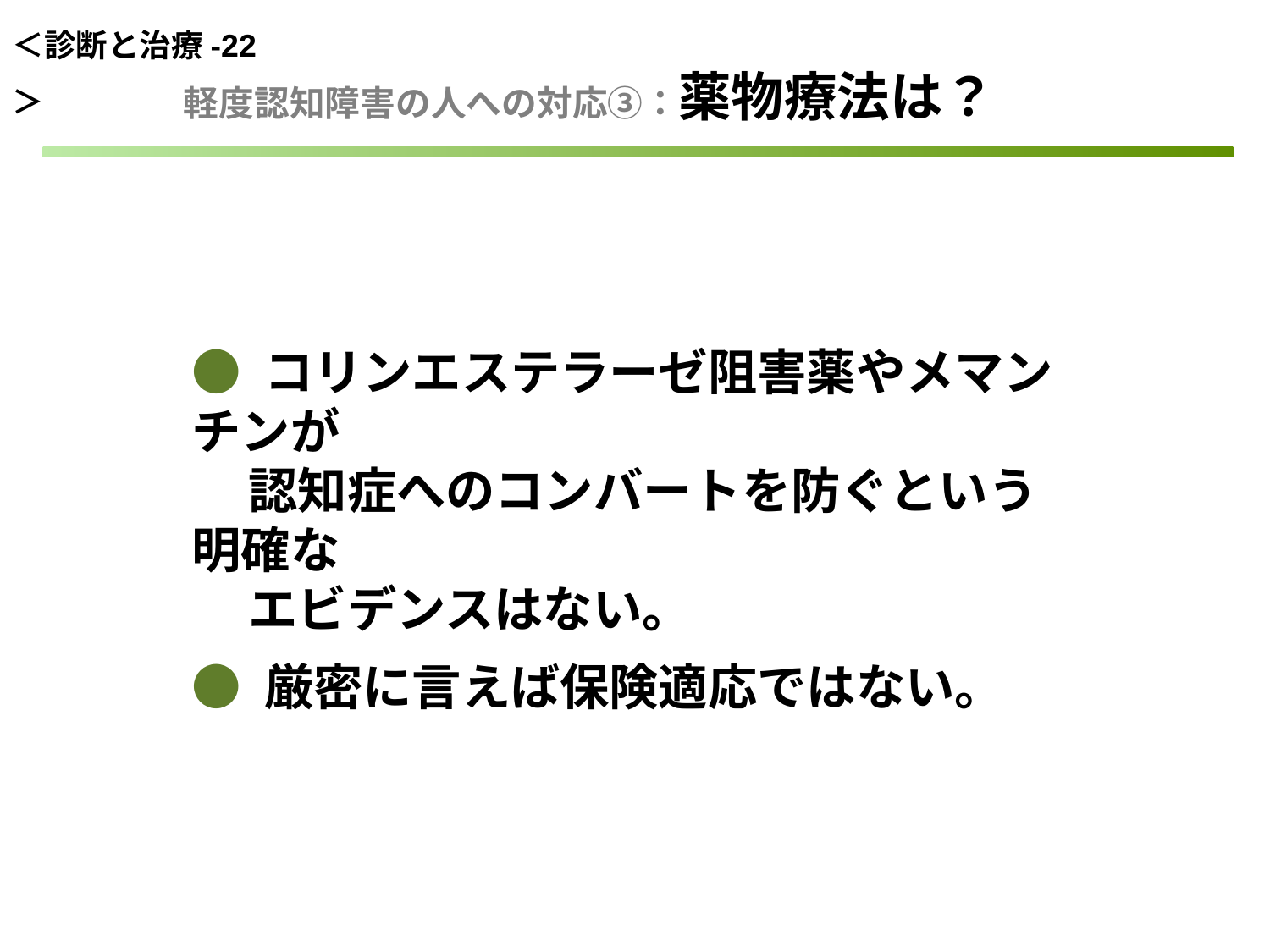

＜診断と治療-22＞
軽度認知障害の人への対応③：薬物療法は？

● コリンエステラーゼ阻害薬やメマンチンが
    認知症へのコンバートを防ぐという明確な
    エビデンスはない。

● 厳密に言えば保険適応ではない。